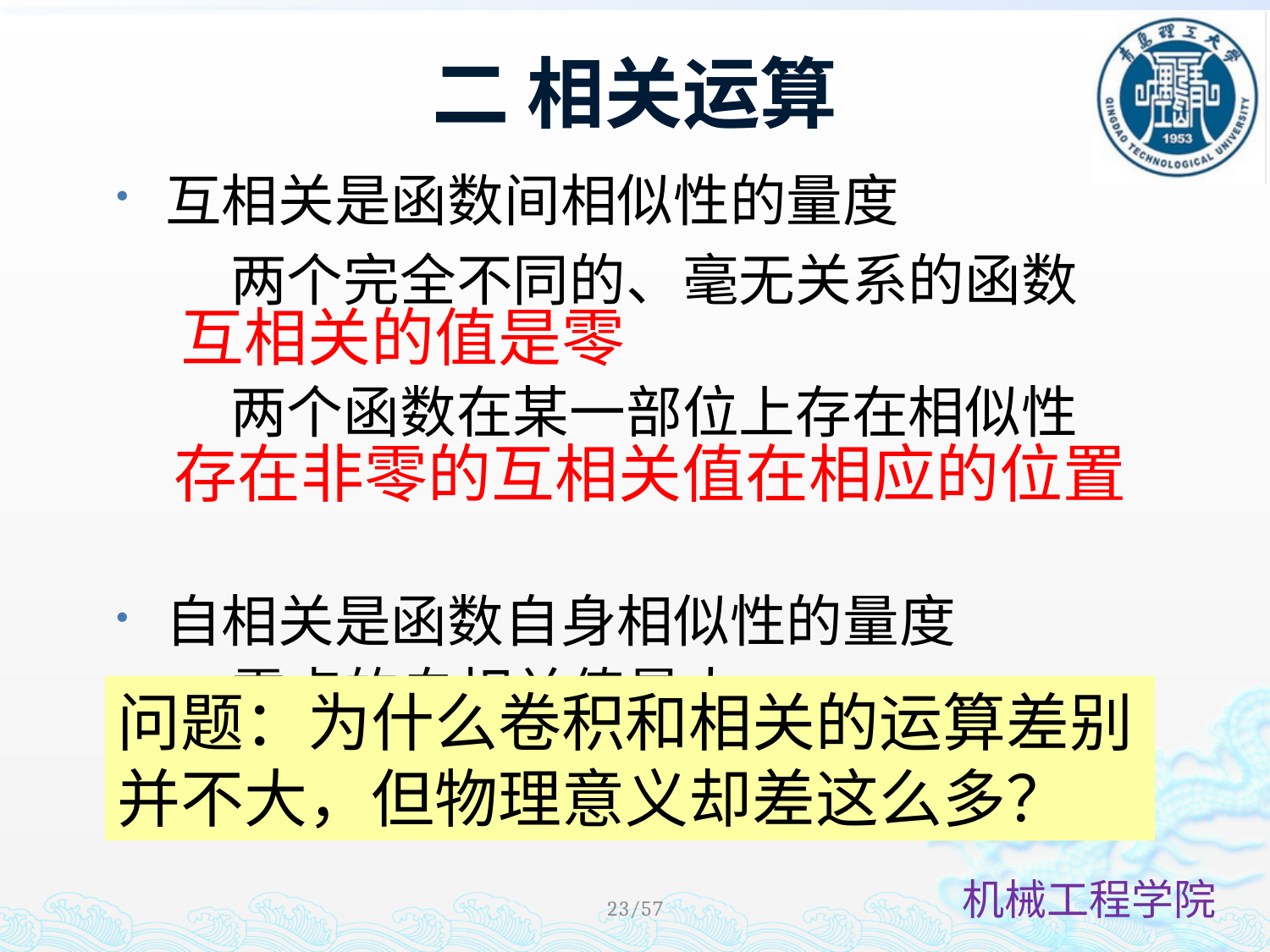

# 二 相关运算
互相关是函数间相似性的量度
　　两个完全不同的、毫无关系的函数
　互相关的值是零
　　两个函数在某一部位上存在相似性
　存在非零的互相关值在相应的位置

自相关是函数自身相似性的量度
　　零点的自相关值最大
　　函数自身的复制性决定自相关值
问题：为什么卷积和相关的运算差别并不大，但物理意义却差这么多？
23/57